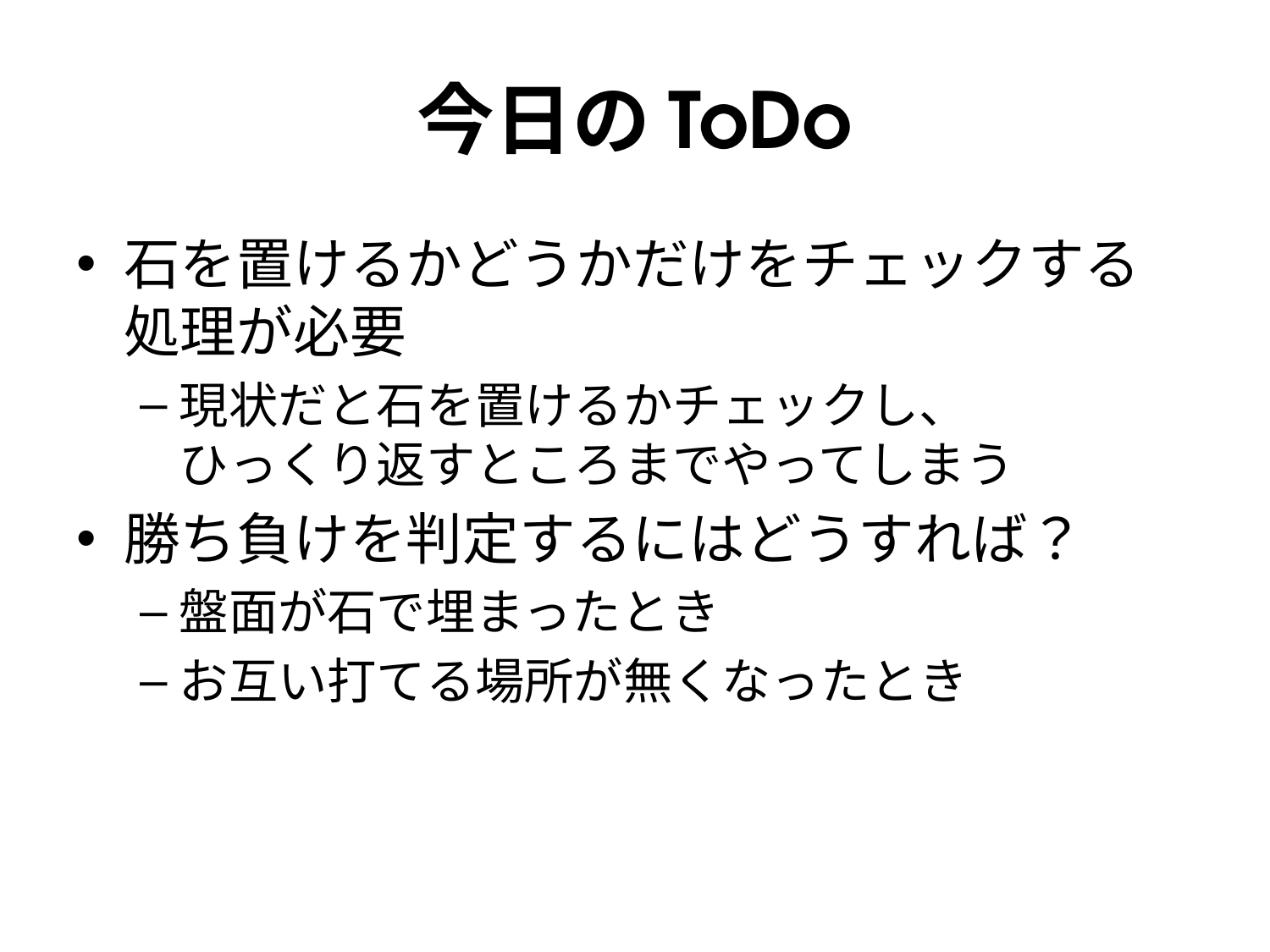

# 今日のToDo
石を置けるかどうかだけをチェックする処理が必要
現状だと石を置けるかチェックし、
ひっくり返すところまでやってしまう
勝ち負けを判定するにはどうすれば？
盤面が石で埋まったとき
お互い打てる場所が無くなったとき